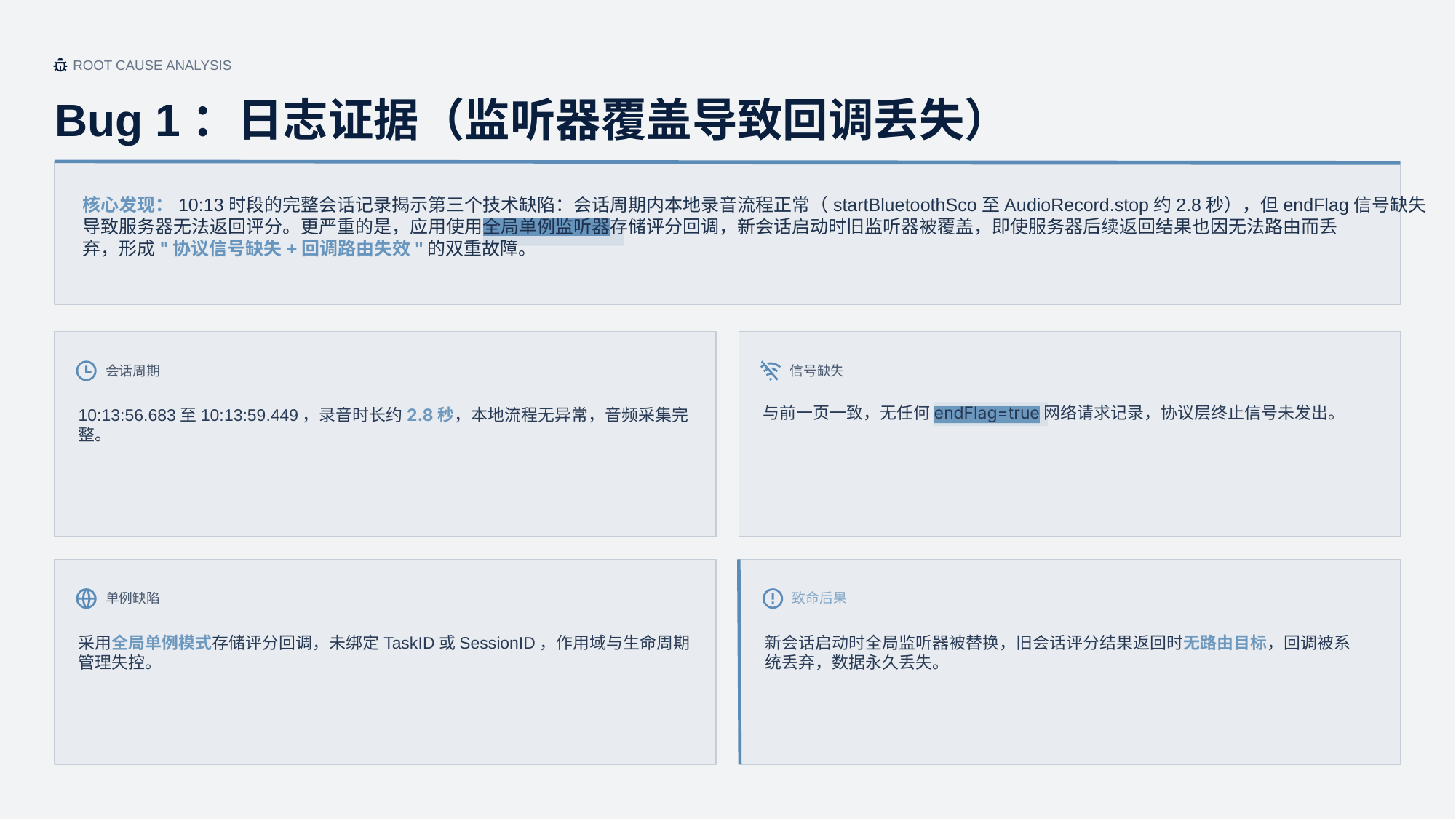

ROOT CAUSE ANALYSIS

Bug 1：日志证据（监听器覆盖导致回调丢失）

核心发现：10:13时段的完整会话记录揭示第三个技术缺陷：会话周期内本地录音流程正常（startBluetoothSco至AudioRecord.stop约2.8秒），但endFlag信号缺失
导致服务器无法返回评分。更严重的是，应用使用全局单例监听器存储评分回调，新会话启动时旧监听器被覆盖，即使服务器后续返回结果也因无法路由而丢
弃，形成"协议信号缺失+回调路由失效"的双重故障。

会话周期
信号缺失
与前一页一致，无任何endFlag=true网络请求记录，协议层终止信号未发出。

10:13:56.683至10:13:59.449，录音时长约2.8秒，本地流程无异常，音频采集完
整。

单例缺陷
致命后果
采用全局单例模式存储评分回调，未绑定TaskID或SessionID，作用域与生命周期
管理失控。
新会话启动时全局监听器被替换，旧会话评分结果返回时无路由目标，回调被系
统丢弃，数据永久丢失。